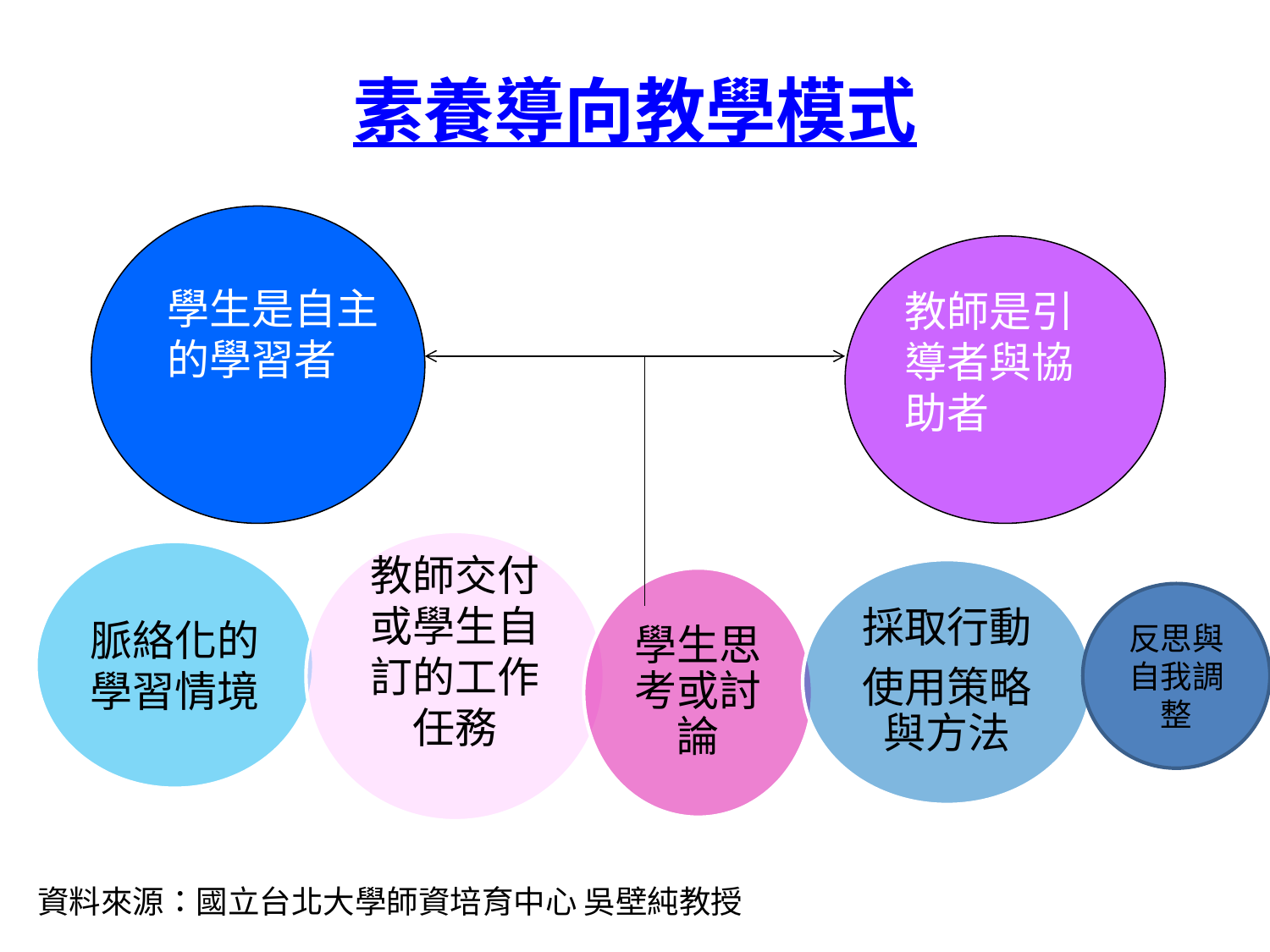

# 素養導向教學模式

教師是引導者與協助者

學生是自主的學習者
脈絡化的學習情境
教師交付或學生自訂的工作任務

學生思考或討論
採取行動
使用策略與方法
反思與自我調整
資料來源：國立台北大學師資培育中心 吳壁純教授